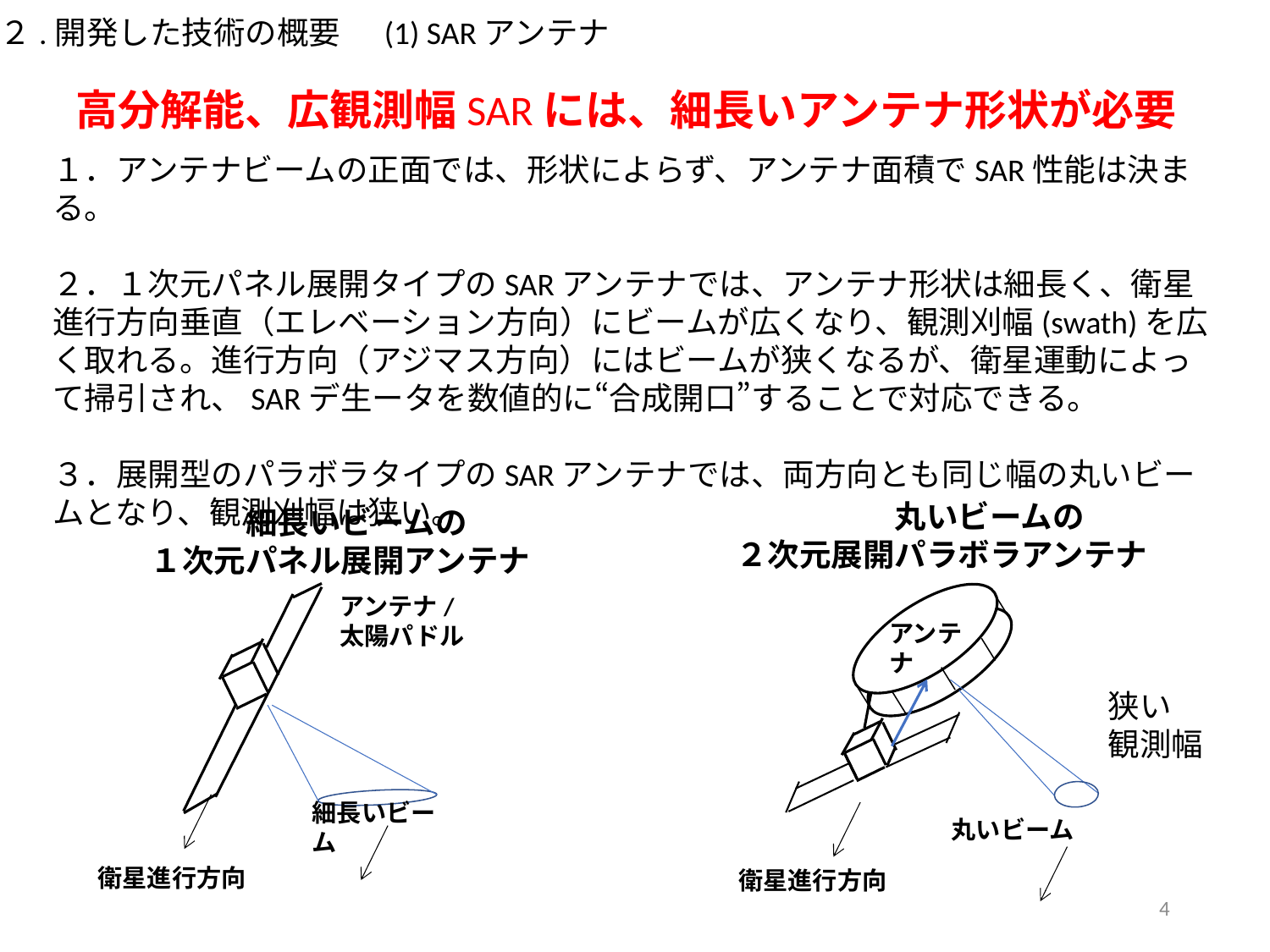

２.開発した技術の概要     (1) SARアンテナ
# 高分解能、広観測幅SARには、細長いアンテナ形状が必要
１．アンテナビームの正面では、形状によらず、アンテナ面積でSAR性能は決まる。

２．１次元パネル展開タイプのSARアンテナでは、アンテナ形状は細長く、衛星進行方向垂直（エレベーション方向）にビームが広くなり、観測刈幅(swath)を広く取れる。進行方向（アジマス方向）にはビームが狭くなるが、衛星運動によって掃引され、SARデ生ータを数値的に“合成開口”することで対応できる。

３．展開型のパラボラタイプのSARアンテナでは、両方向とも同じ幅の丸いビームとなり、観測刈幅は狭い。
　　　　　丸いビームの
２次元展開パラボラアンテナ
　　　細長いビームの
１次元パネル展開アンテナ
アンテナ/
太陽パドル

アンテナ
狭い
観測幅
細長いビーム
丸いビーム
衛星進行方向
衛星進行方向
4